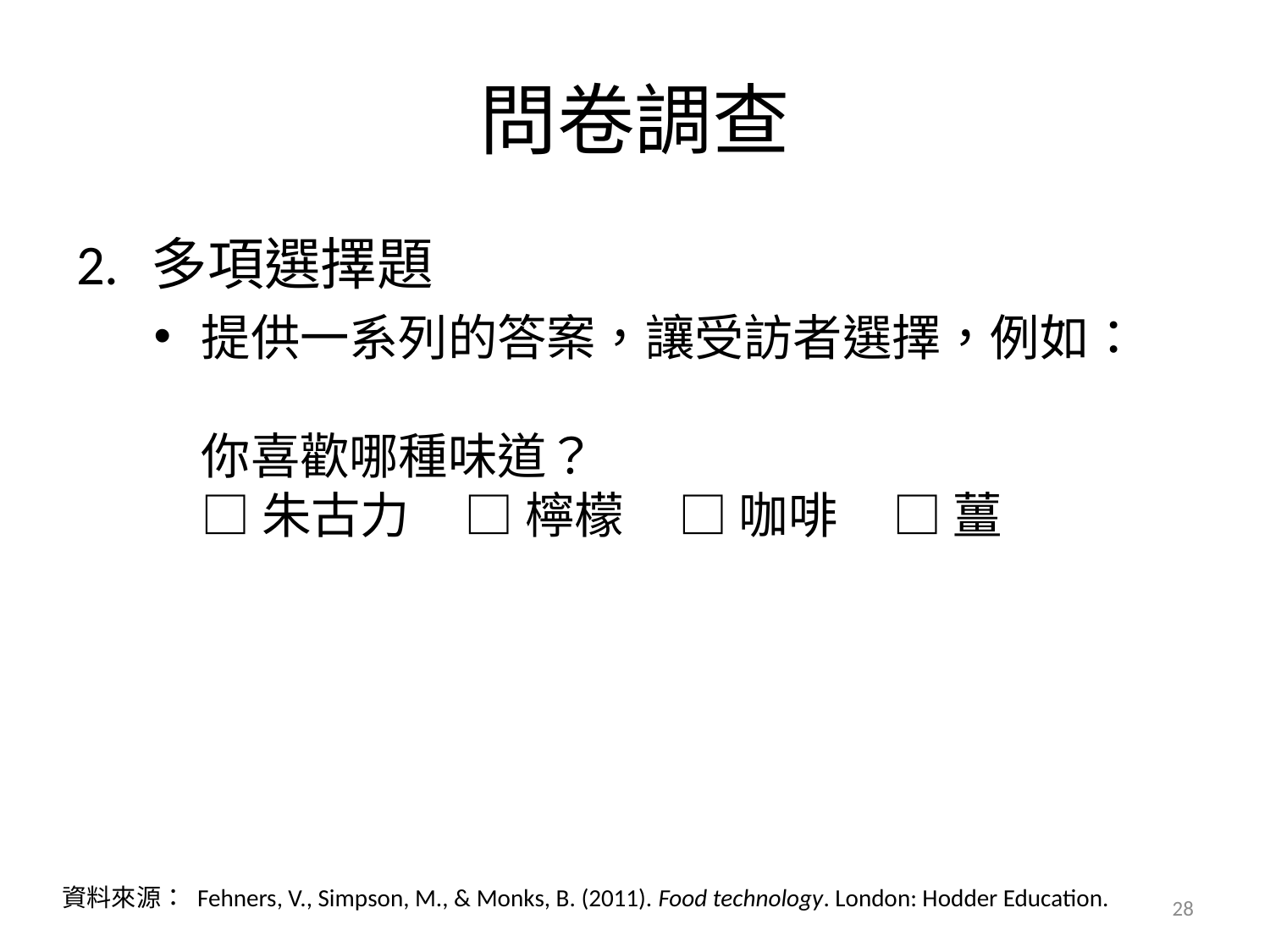

# 問卷調查
2.	多項選擇題
提供一系列的答案，讓受訪者選擇，例如：
你喜歡哪種味道？
□ 朱古力     □ 檸檬     □ 咖啡     □ 薑
資料來源： Fehners, V., Simpson, M., & Monks, B. (2011). Food technology. London: Hodder Education.

28